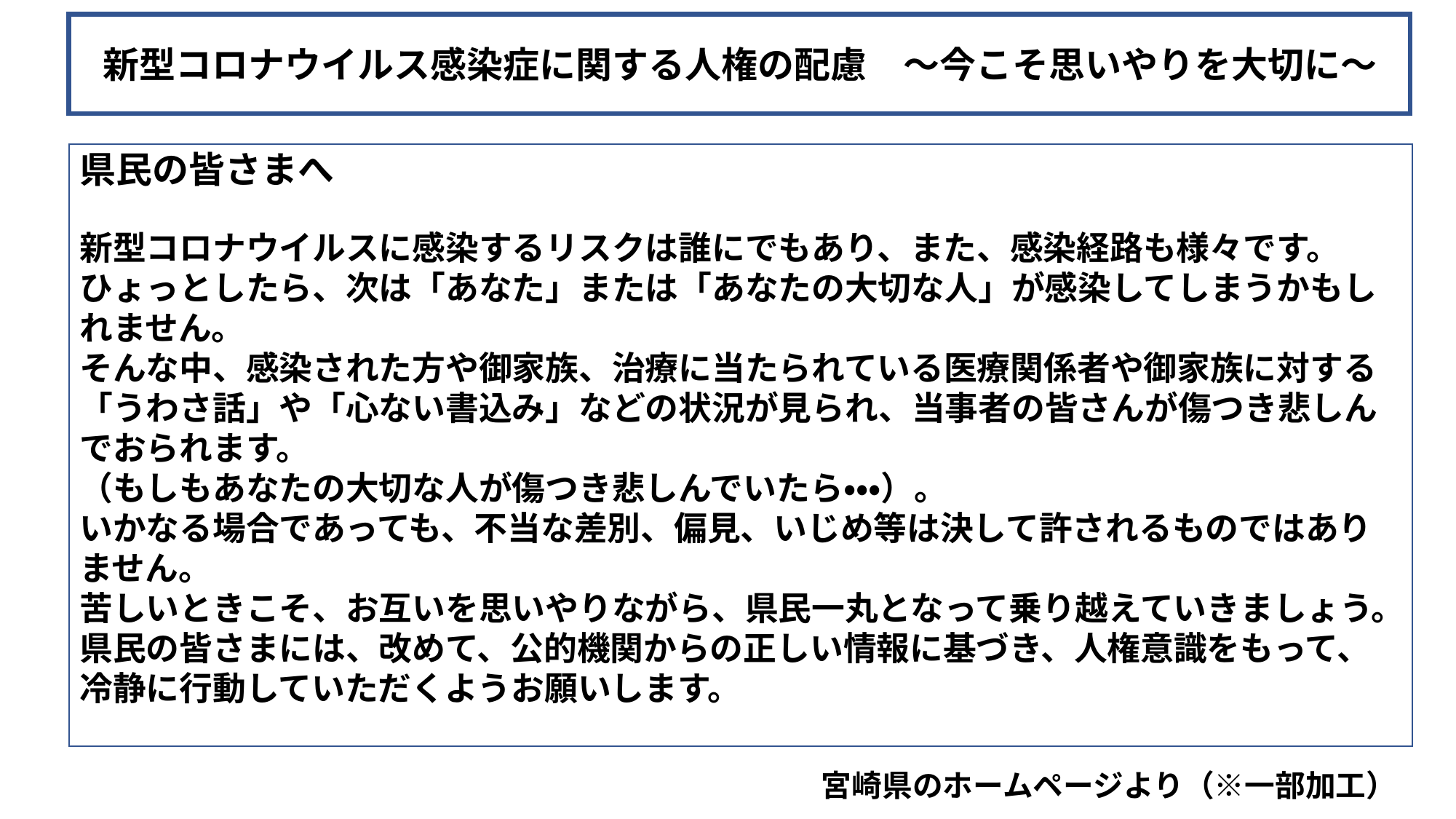

新型コロナウイルス感染症に関する人権の配慮　～今こそ思いやりを大切に～
県民の皆さまへ

新型コロナウイルスに感染するリスクは誰にでもあり、また、感染経路も様々です。
ひょっとしたら、次は「あなた」または「あなたの大切な人」が感染してしまうかもしれません。
そんな中、感染された方や御家族、治療に当たられている医療関係者や御家族に対する「うわさ話」や「心ない書込み」などの状況が見られ、当事者の皆さんが傷つき悲しんでおられます。
（もしもあなたの大切な人が傷つき悲しんでいたら・・・）。
いかなる場合であっても、不当な差別、偏見、いじめ等は決して許されるものではありません。
苦しいときこそ、お互いを思いやりながら、県民一丸となって乗り越えていきましょう。
県民の皆さまには、改めて、公的機関からの正しい情報に基づき、人権意識をもって、冷静に行動していただくようお願いします。

宮崎県のホームページより（※一部加工）